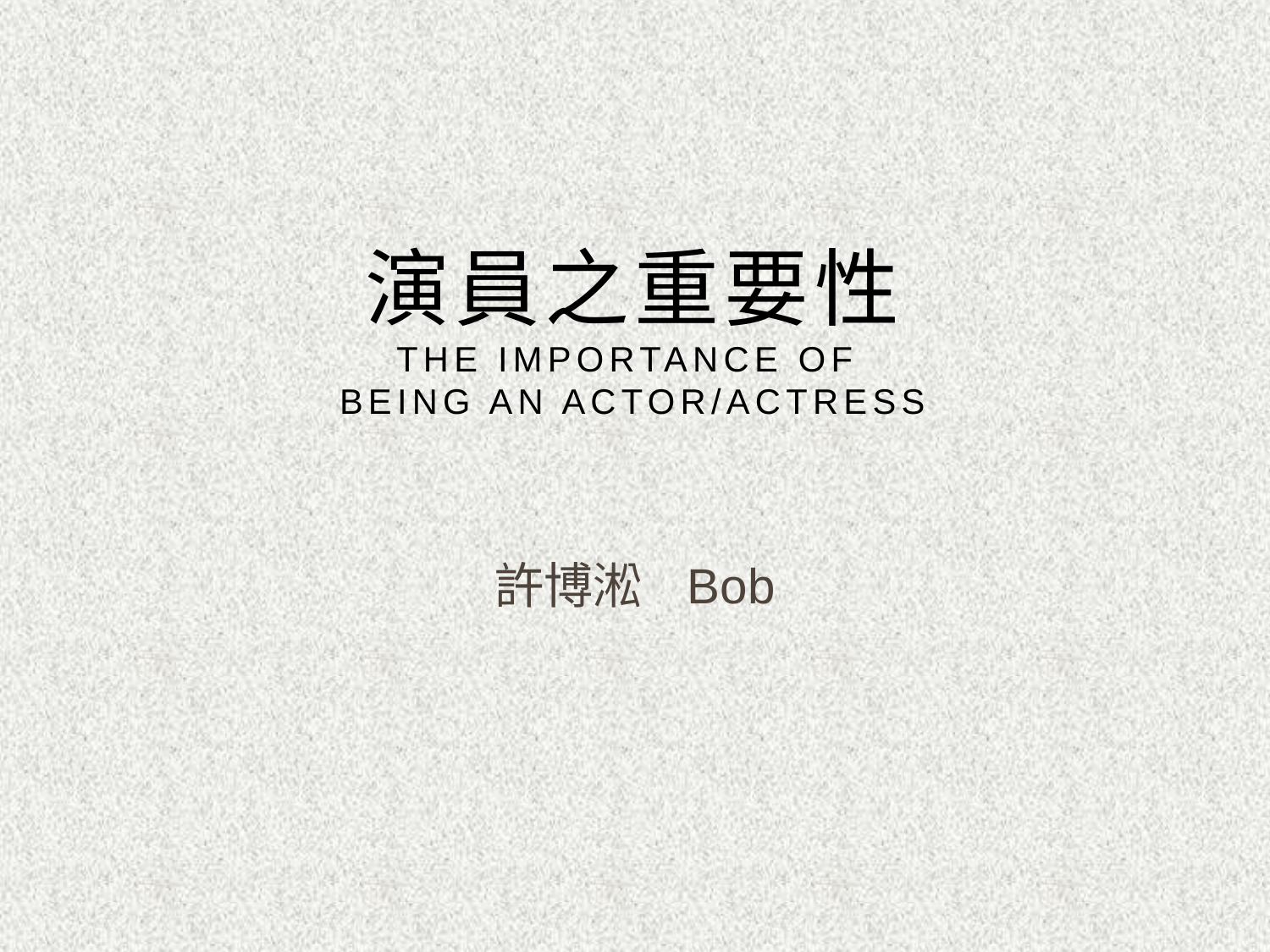

# 演員之重要性 the importance of being an actor/actress
許博淞   Bob